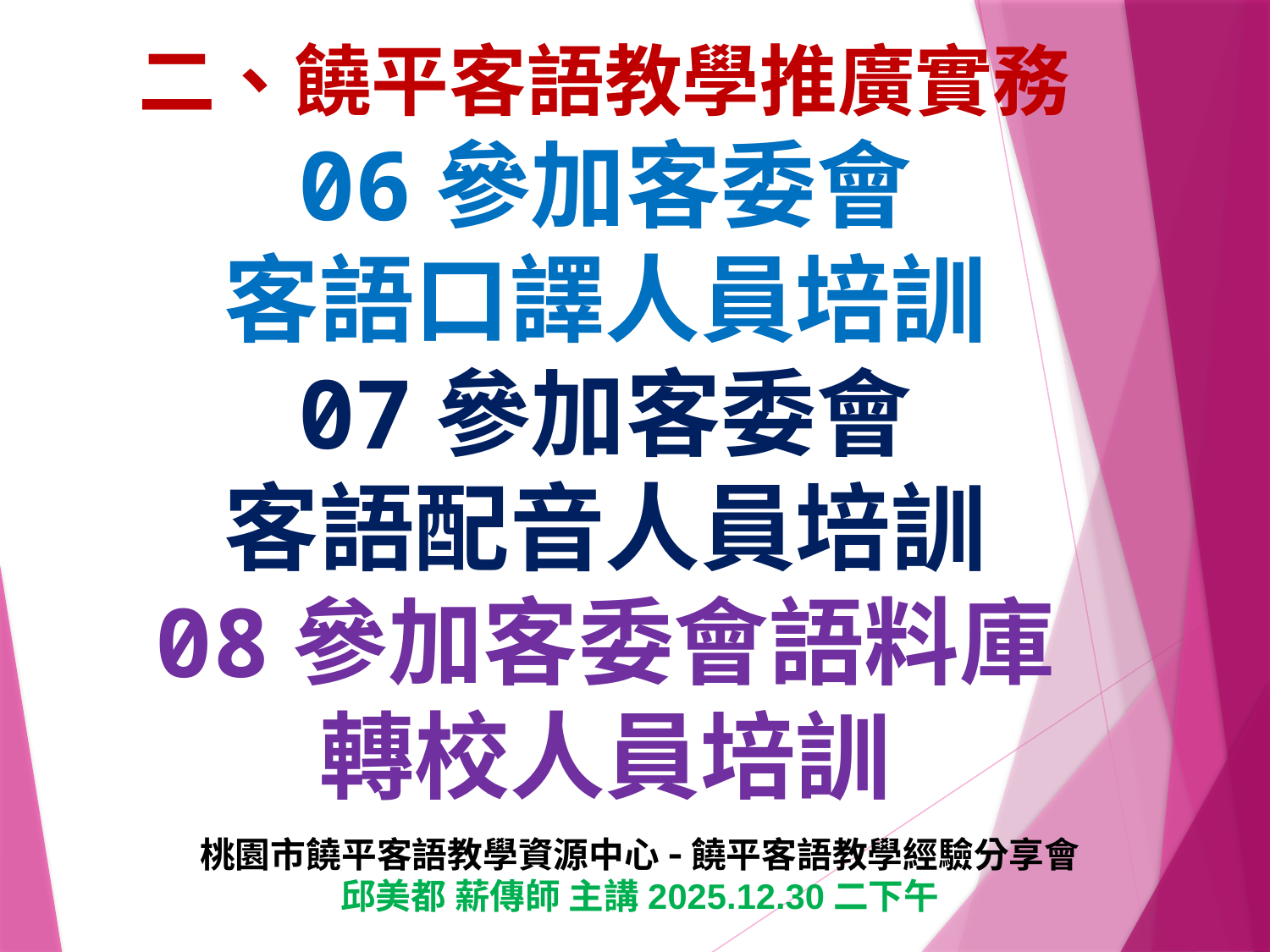

# 二、饒平客語教學推廣實務 06參加客委會 客語口譯人員培訓 07參加客委會 客語配音人員培訓 08參加客委會語料庫 轉校人員培訓
桃園市饒平客語教學資源中心-饒平客語教學經驗分享會
邱美都 薪傳師 主講2025.12.30二下午